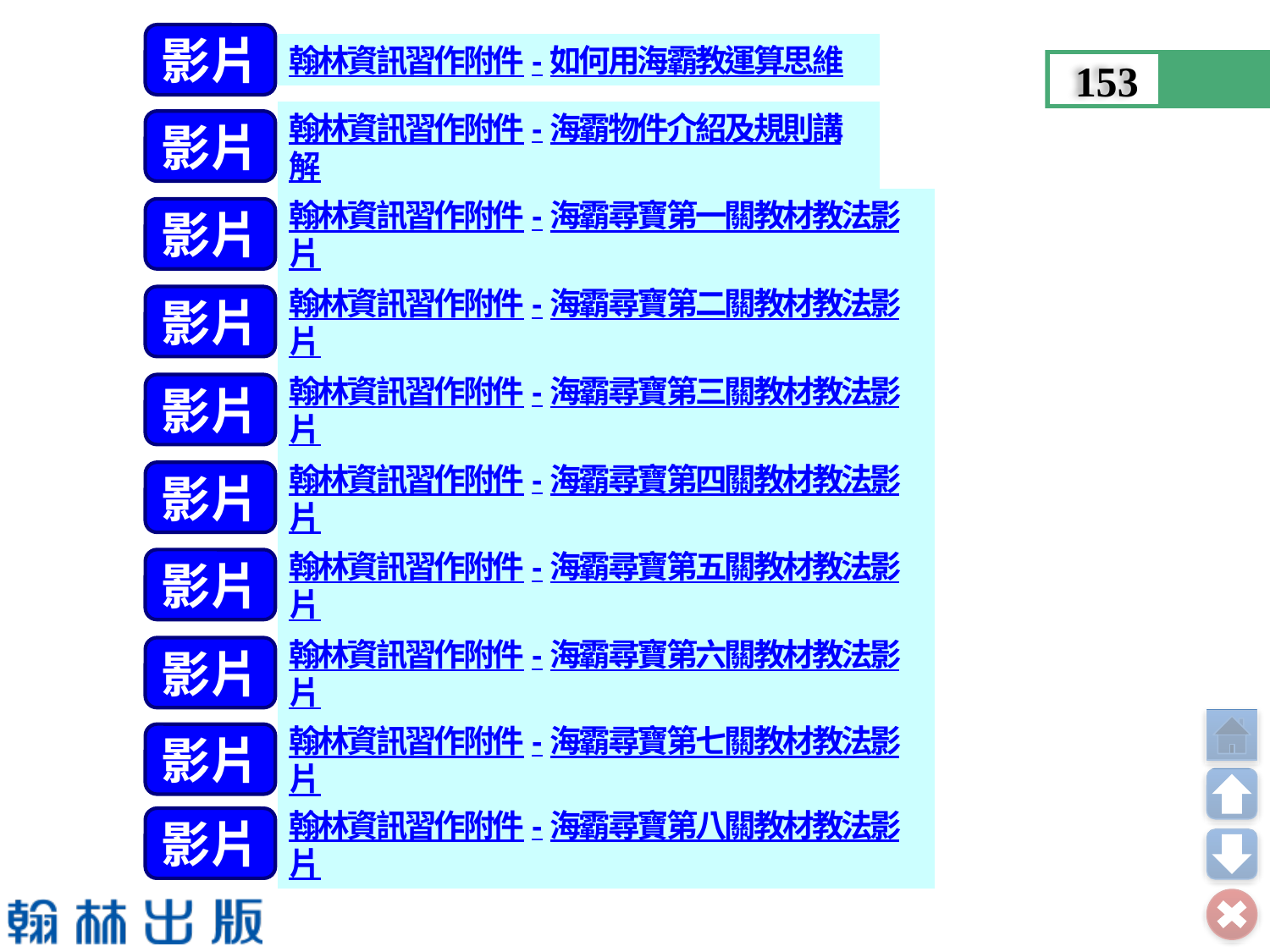

影片
翰林資訊習作附件-如何用海霸教運算思維
153
影片
翰林資訊習作附件-海霸物件介紹及規則講解
影片
翰林資訊習作附件-海霸尋寶第一關教材教法影片
影片
翰林資訊習作附件-海霸尋寶第二關教材教法影片
影片
翰林資訊習作附件-海霸尋寶第三關教材教法影片
影片
翰林資訊習作附件-海霸尋寶第四關教材教法影片
影片
翰林資訊習作附件-海霸尋寶第五關教材教法影片
影片
翰林資訊習作附件-海霸尋寶第六關教材教法影片
影片
翰林資訊習作附件-海霸尋寶第七關教材教法影片
影片
翰林資訊習作附件-海霸尋寶第八關教材教法影片